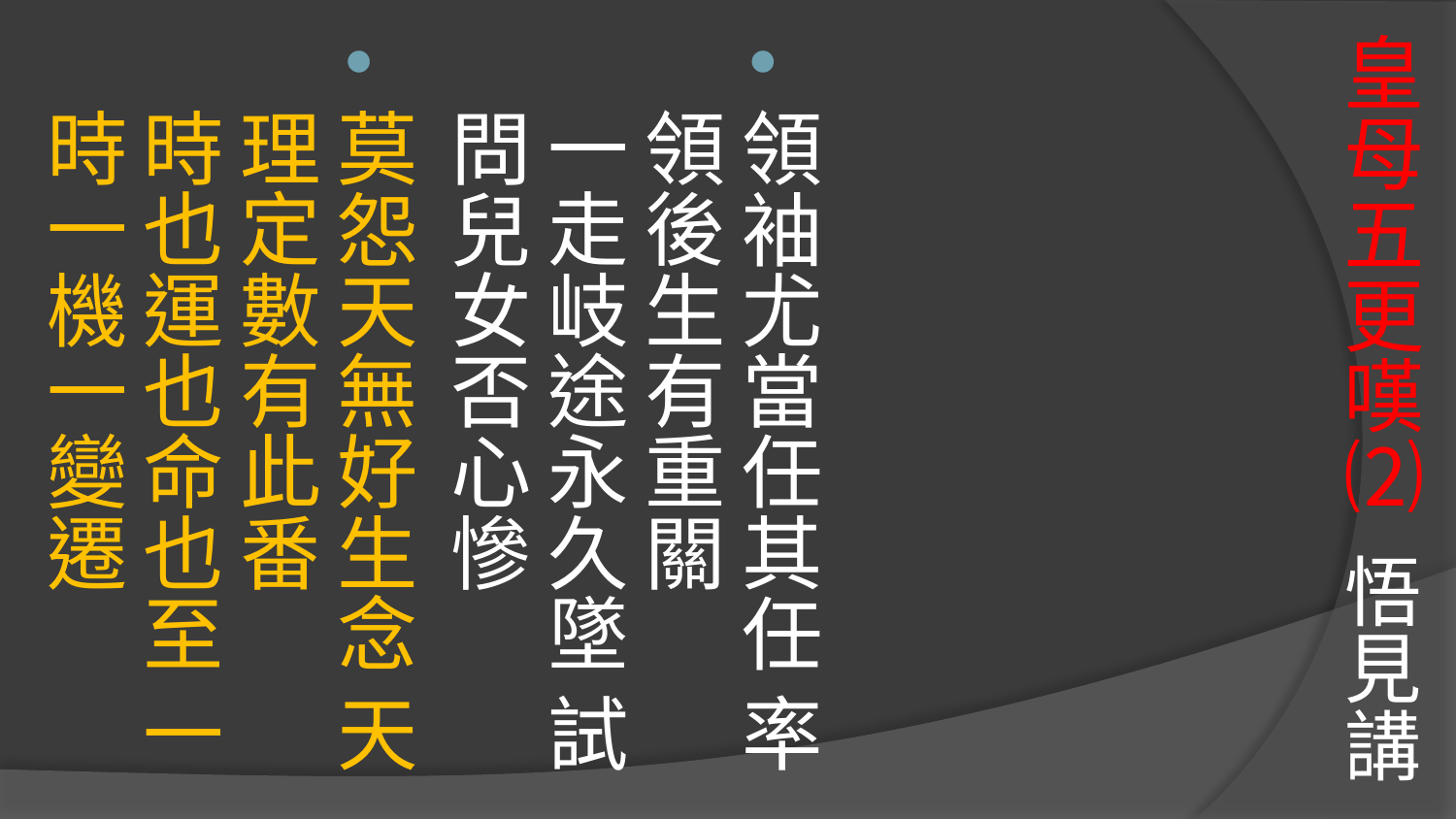

# 皇母五更嘆⑵  悟見講
領袖尤當任其任 率領後生有重關
一走岐途永久墜 試問兒女否心慘
莫怨天無好生念 天理定數有此番
時也運也命也至 一時一機一變遷